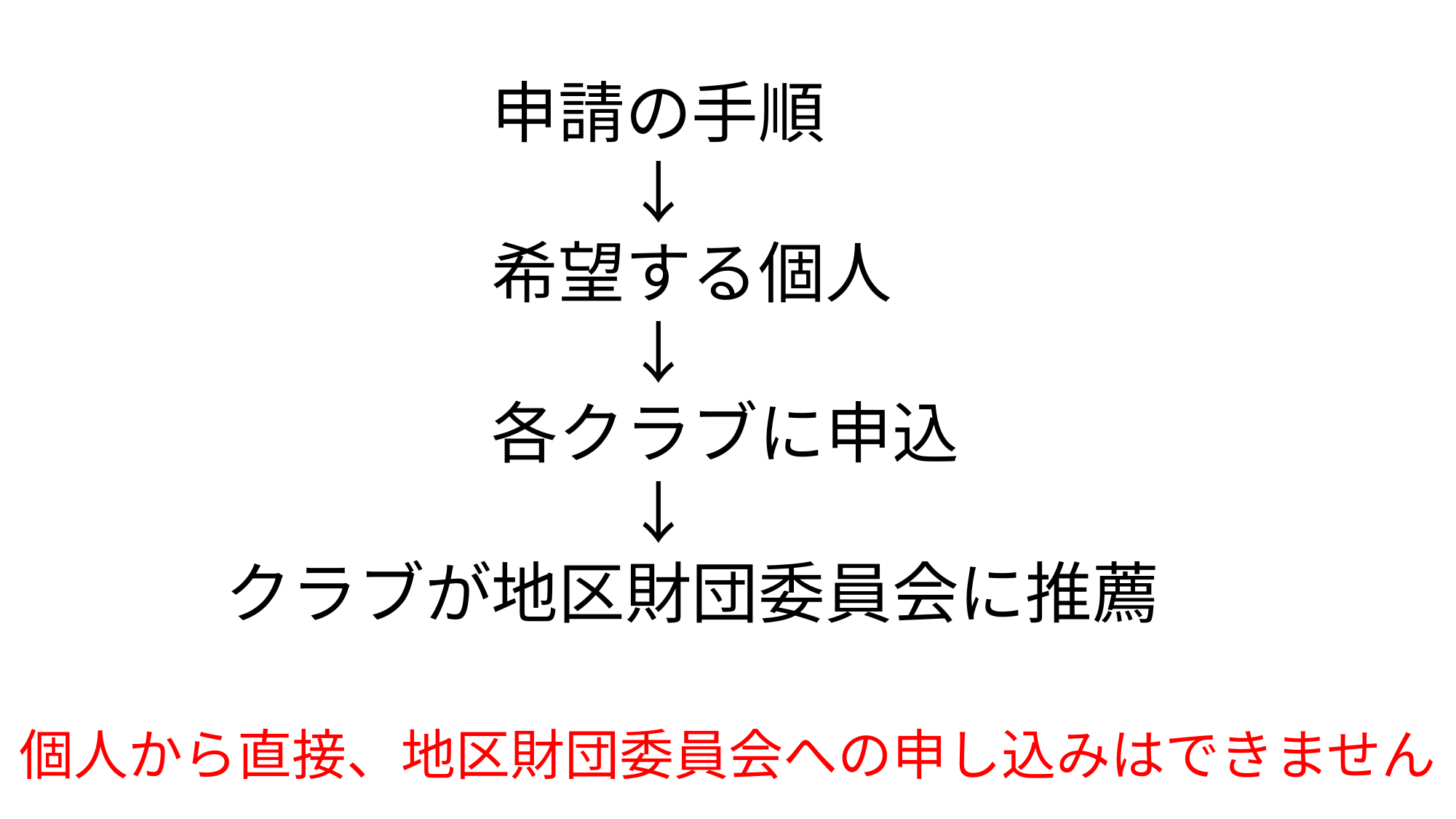

申請の手順
　　　　　　↓
　　　　希望する個人
　　　　　　↓
　　　　各クラブに申込
　　　　　　↓
クラブが地区財団委員会に推薦
個人から直接、地区財団委員会への申し込みはできません